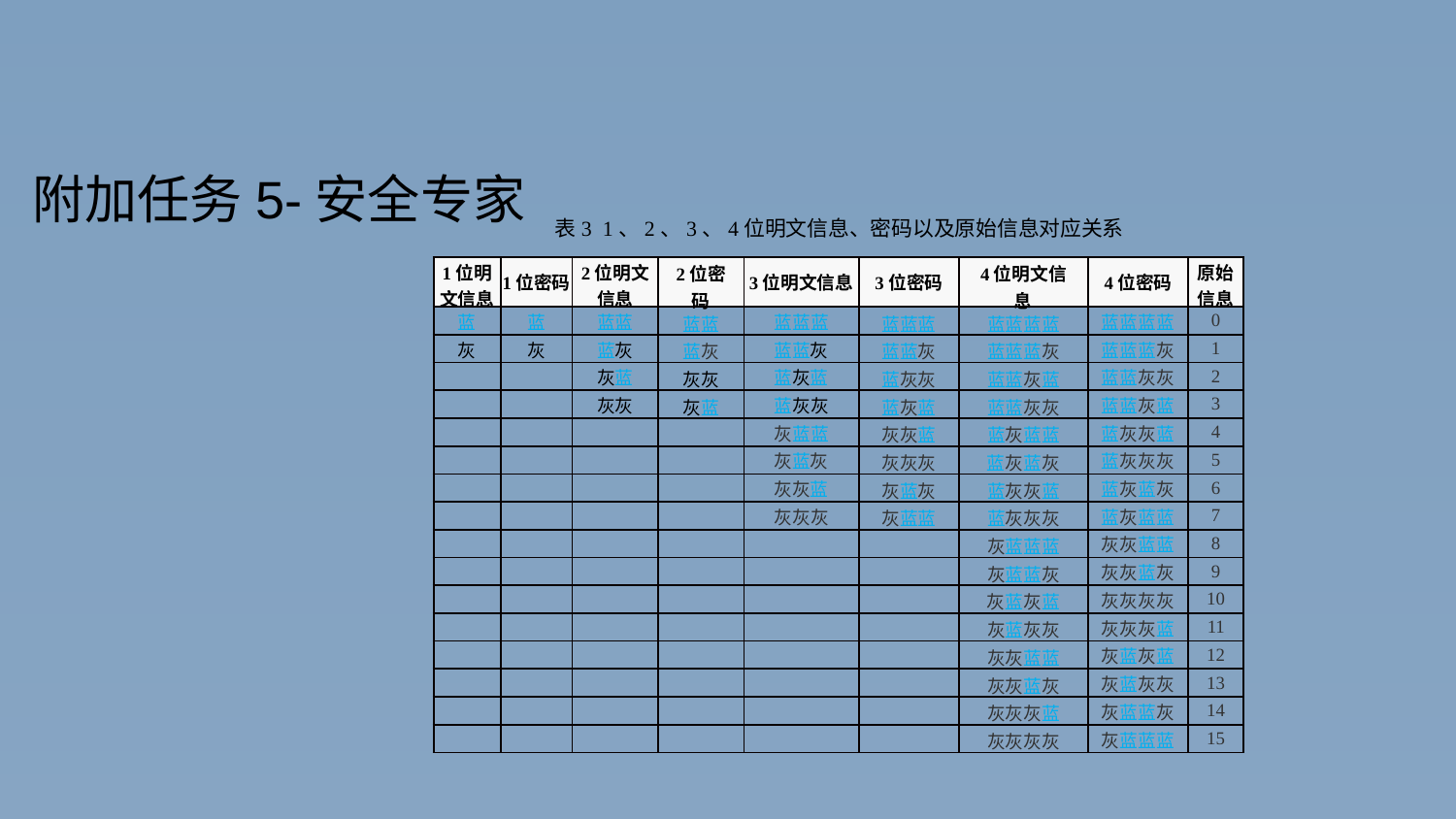

附加任务5-安全专家
表3  1、2、3、4位明文信息、密码以及原始信息对应关系
| 1位明文信息 | 1位密码 | 2位明文信息 | 2位密码 | 3位明文信息 | 3位密码 | 4位明文信息 | 4位密码 | 原始信息 |
| --- | --- | --- | --- | --- | --- | --- | --- | --- |
| 蓝 | 蓝 | 蓝蓝 | 蓝蓝 | 蓝蓝蓝 | 蓝蓝蓝 | 蓝蓝蓝蓝 | 蓝蓝蓝蓝 | 0 |
| 灰 | 灰 | 蓝灰 | 蓝灰 | 蓝蓝灰 | 蓝蓝灰 | 蓝蓝蓝灰 | 蓝蓝蓝灰 | 1 |
|  |  | 灰蓝 | 灰灰 | 蓝灰蓝 | 蓝灰灰 | 蓝蓝灰蓝 | 蓝蓝灰灰 | 2 |
|  |  | 灰灰 | 灰蓝 | 蓝灰灰 | 蓝灰蓝 | 蓝蓝灰灰 | 蓝蓝灰蓝 | 3 |
|  |  |  |  | 灰蓝蓝 | 灰灰蓝 | 蓝灰蓝蓝 | 蓝灰灰蓝 | 4 |
|  |  |  |  | 灰蓝灰 | 灰灰灰 | 蓝灰蓝灰 | 蓝灰灰灰 | 5 |
|  |  |  |  | 灰灰蓝 | 灰蓝灰 | 蓝灰灰蓝 | 蓝灰蓝灰 | 6 |
|  |  |  |  | 灰灰灰 | 灰蓝蓝 | 蓝灰灰灰 | 蓝灰蓝蓝 | 7 |
|  |  |  |  |  |  | 灰蓝蓝蓝 | 灰灰蓝蓝 | 8 |
|  |  |  |  |  |  | 灰蓝蓝灰 | 灰灰蓝灰 | 9 |
|  |  |  |  |  |  | 灰蓝灰蓝 | 灰灰灰灰 | 10 |
|  |  |  |  |  |  | 灰蓝灰灰 | 灰灰灰蓝 | 11 |
|  |  |  |  |  |  | 灰灰蓝蓝 | 灰蓝灰蓝 | 12 |
|  |  |  |  |  |  | 灰灰蓝灰 | 灰蓝灰灰 | 13 |
|  |  |  |  |  |  | 灰灰灰蓝 | 灰蓝蓝灰 | 14 |
|  |  |  |  |  |  | 灰灰灰灰 | 灰蓝蓝蓝 | 15 |